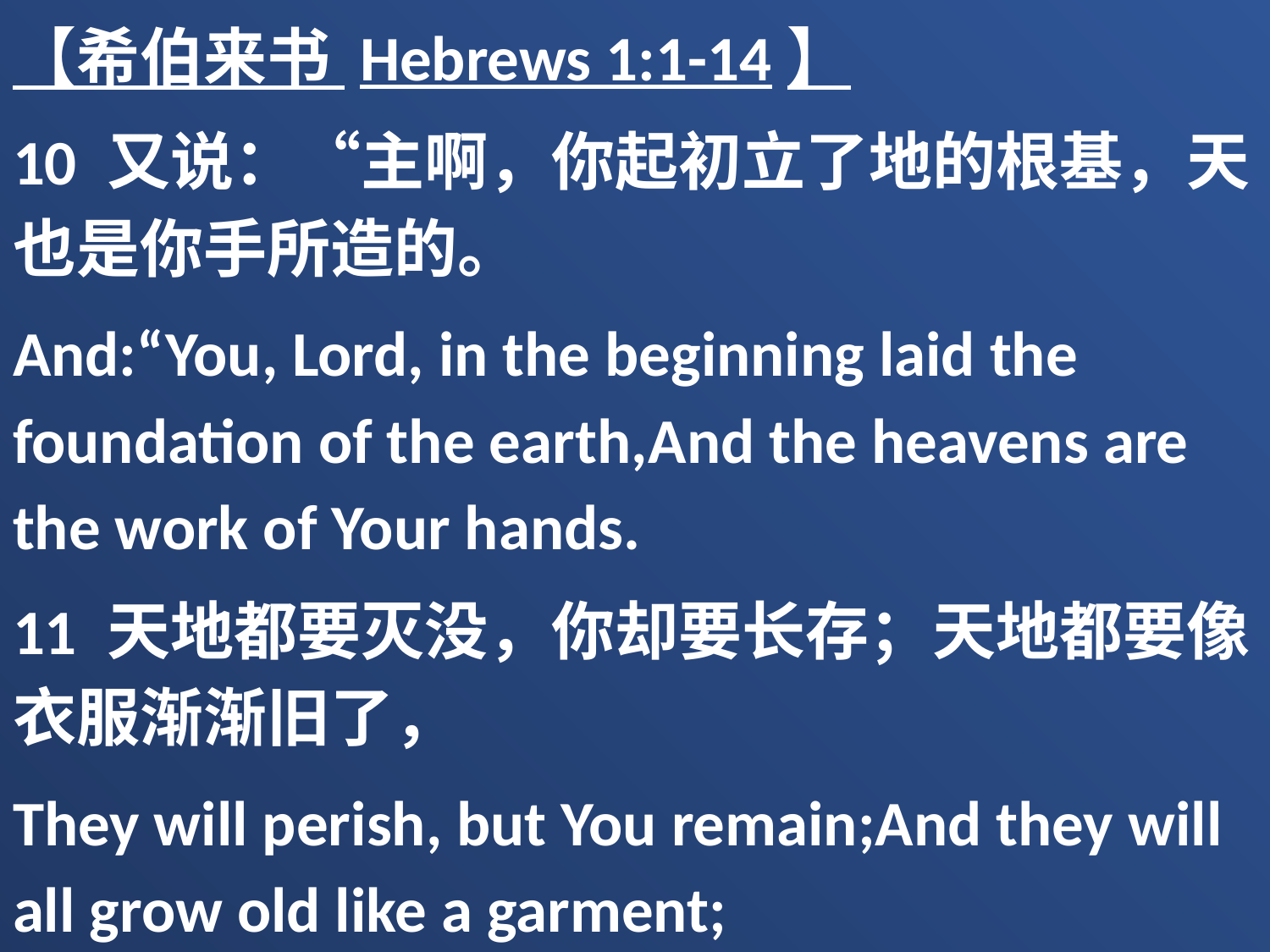

【希伯来书 Hebrews 1:1-14】
10 又说：“主啊，你起初立了地的根基，天也是你手所造的。
And:“You, Lord, in the beginning laid the foundation of the earth,And the heavens are the work of Your hands.
11 天地都要灭没，你却要长存；天地都要像衣服渐渐旧了，
They will perish, but You remain;And they will all grow old like a garment;